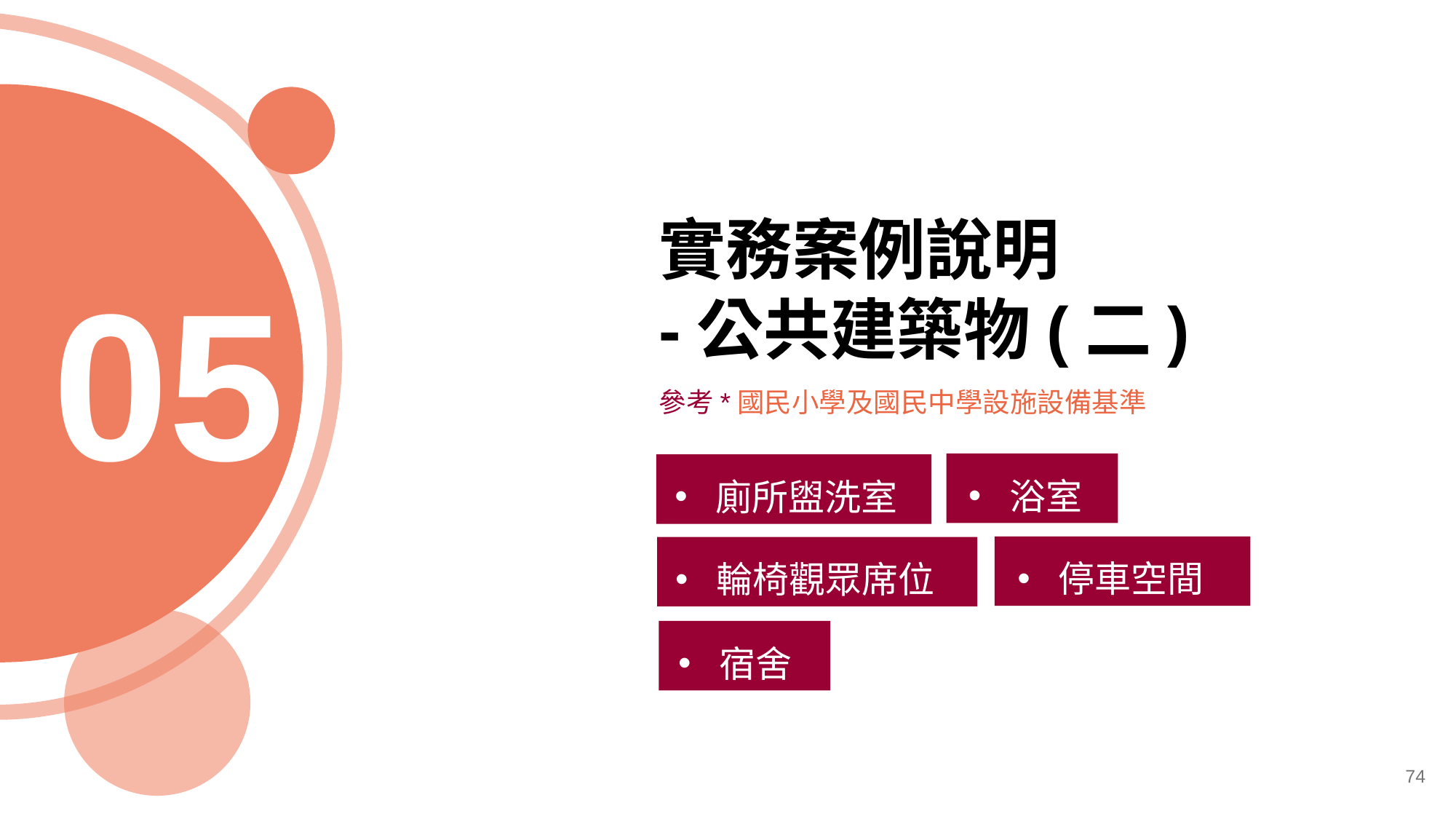

(五)廁所盥洗室

實務案例說明
-公共建築物(二)
05
參考*國民小學及國民中學設施設備基準

浴室

廁所盥洗室

停車空間

輪椅觀眾席位

宿舍
74